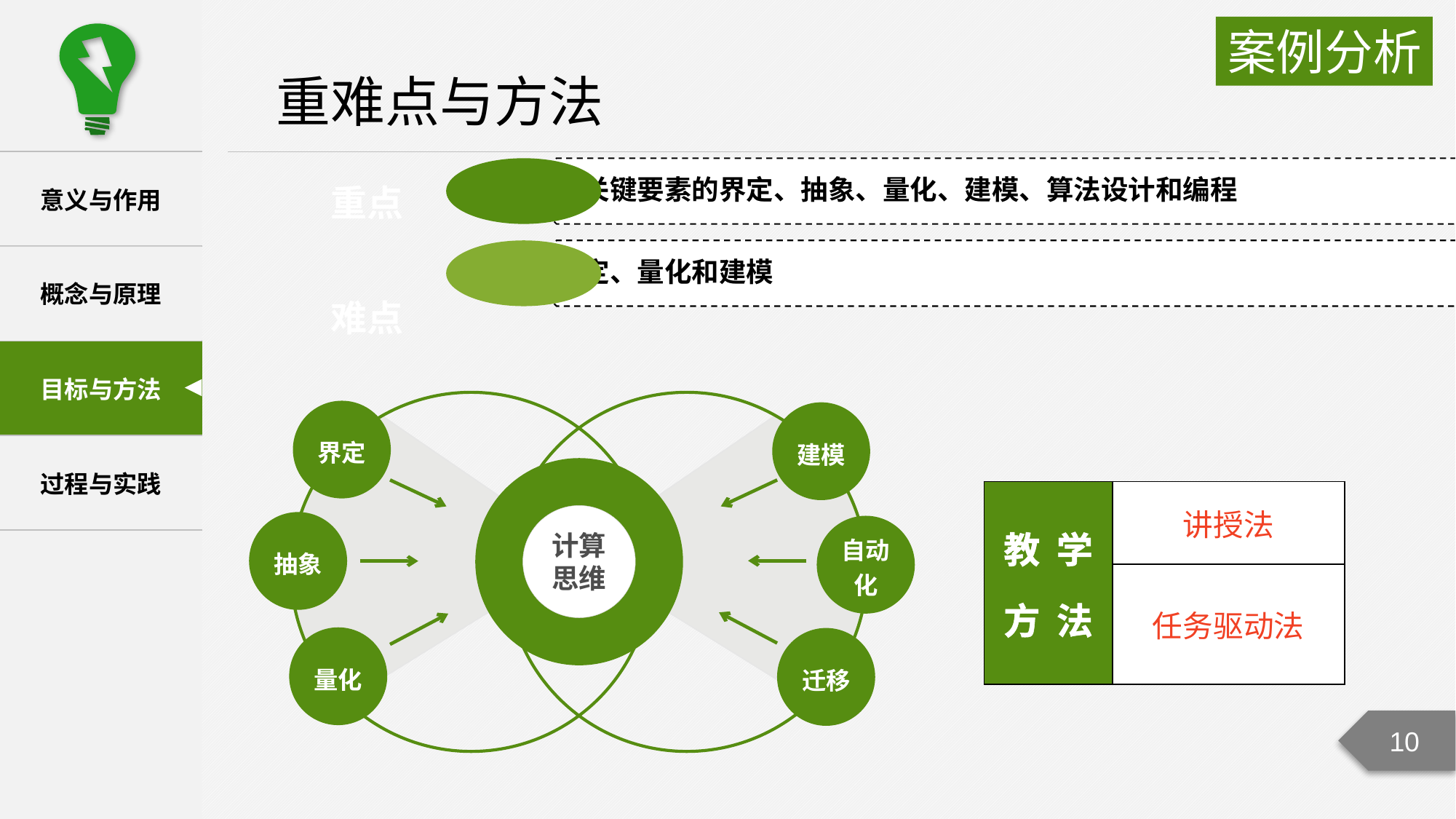

对关键要素的界定、抽象、量化、建模、算法设计和编程
界定、量化和建模
重点
难点

界定
建模

计算思维
| 教 学 方 法 | 讲授法 |
| --- | --- |
|  | 任务驱动法 |
抽象
自动化
量化
迁移